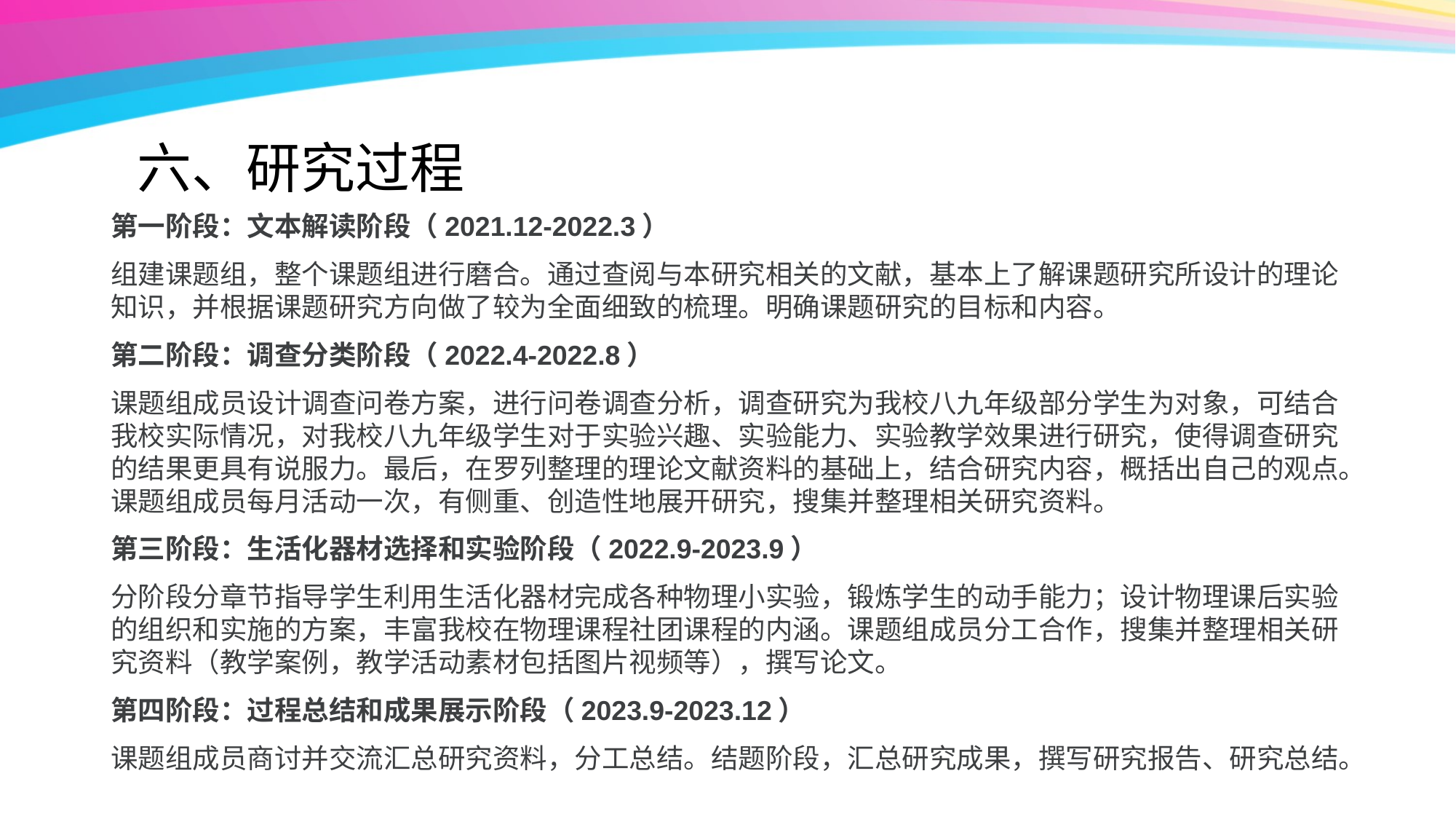

# 六、研究过程
第一阶段：文本解读阶段（2021.12-2022.3）
组建课题组，整个课题组进行磨合。通过查阅与本研究相关的文献，基本上了解课题研究所设计的理论知识，并根据课题研究方向做了较为全面细致的梳理。明确课题研究的目标和内容。
第二阶段：调查分类阶段（2022.4-2022.8）
课题组成员设计调查问卷方案，进行问卷调查分析，调查研究为我校八九年级部分学生为对象，可结合我校实际情况，对我校八九年级学生对于实验兴趣、实验能力、实验教学效果进行研究，使得调查研究的结果更具有说服力。最后，在罗列整理的理论文献资料的基础上，结合研究内容，概括出自己的观点。课题组成员每月活动一次，有侧重、创造性地展开研究，搜集并整理相关研究资料。
第三阶段：生活化器材选择和实验阶段（2022.9-2023.9）
分阶段分章节指导学生利用生活化器材完成各种物理小实验，锻炼学生的动手能力；设计物理课后实验的组织和实施的方案，丰富我校在物理课程社团课程的内涵。课题组成员分工合作，搜集并整理相关研究资料（教学案例，教学活动素材包括图片视频等），撰写论文。
第四阶段：过程总结和成果展示阶段（2023.9-2023.12）
课题组成员商讨并交流汇总研究资料，分工总结。结题阶段，汇总研究成果，撰写研究报告、研究总结。